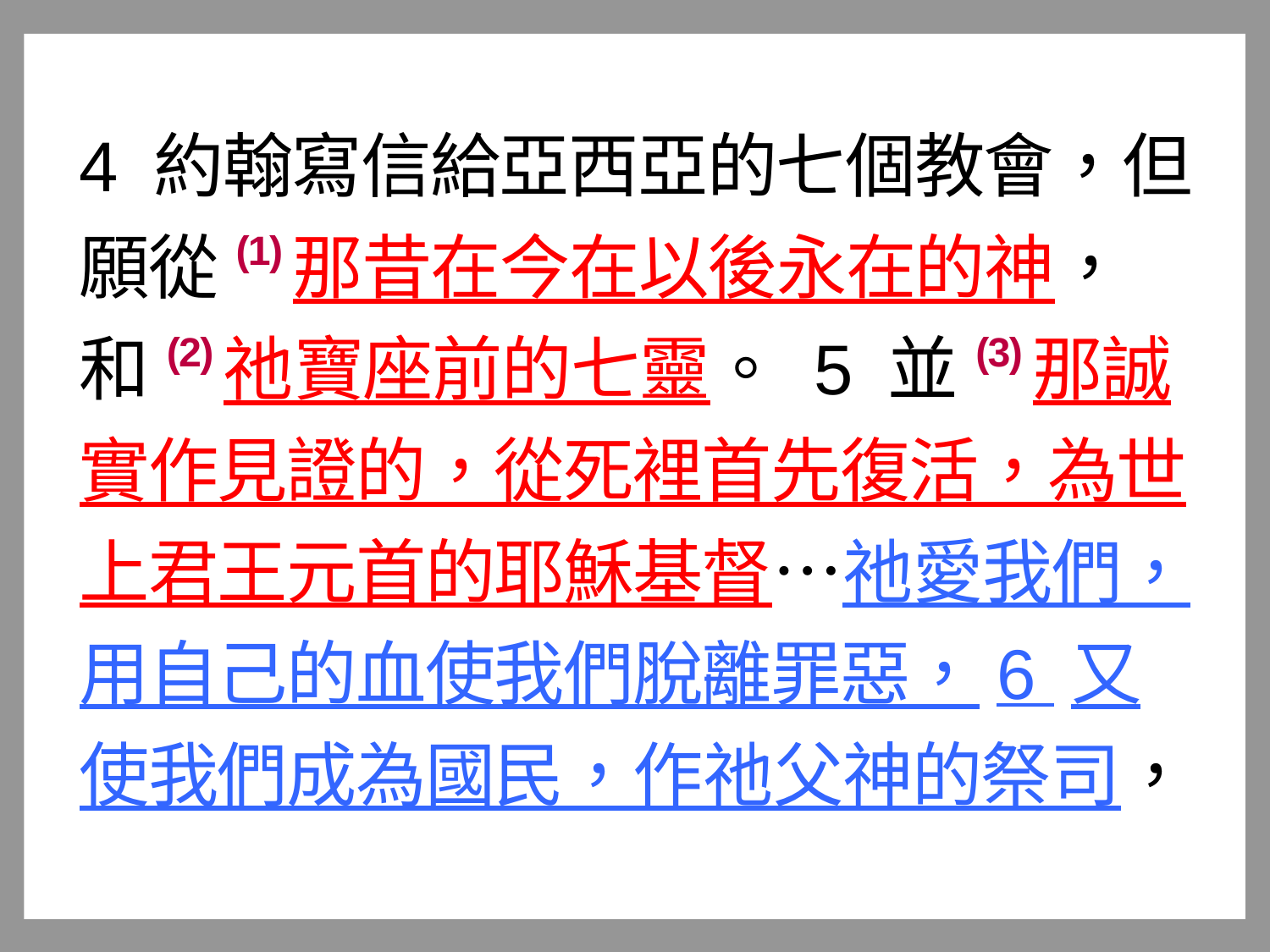

4 約翰寫信給亞西亞的七個教會，但願從(1)那昔在今在以後永在的神，和(2)祂寶座前的七靈。 5 並(3)那誠實作見證的，從死裡首先復活，為世上君王元首的耶穌基督…祂愛我們，用自己的血使我們脫離罪惡，6 又使我們成為國民，作祂父神的祭司，